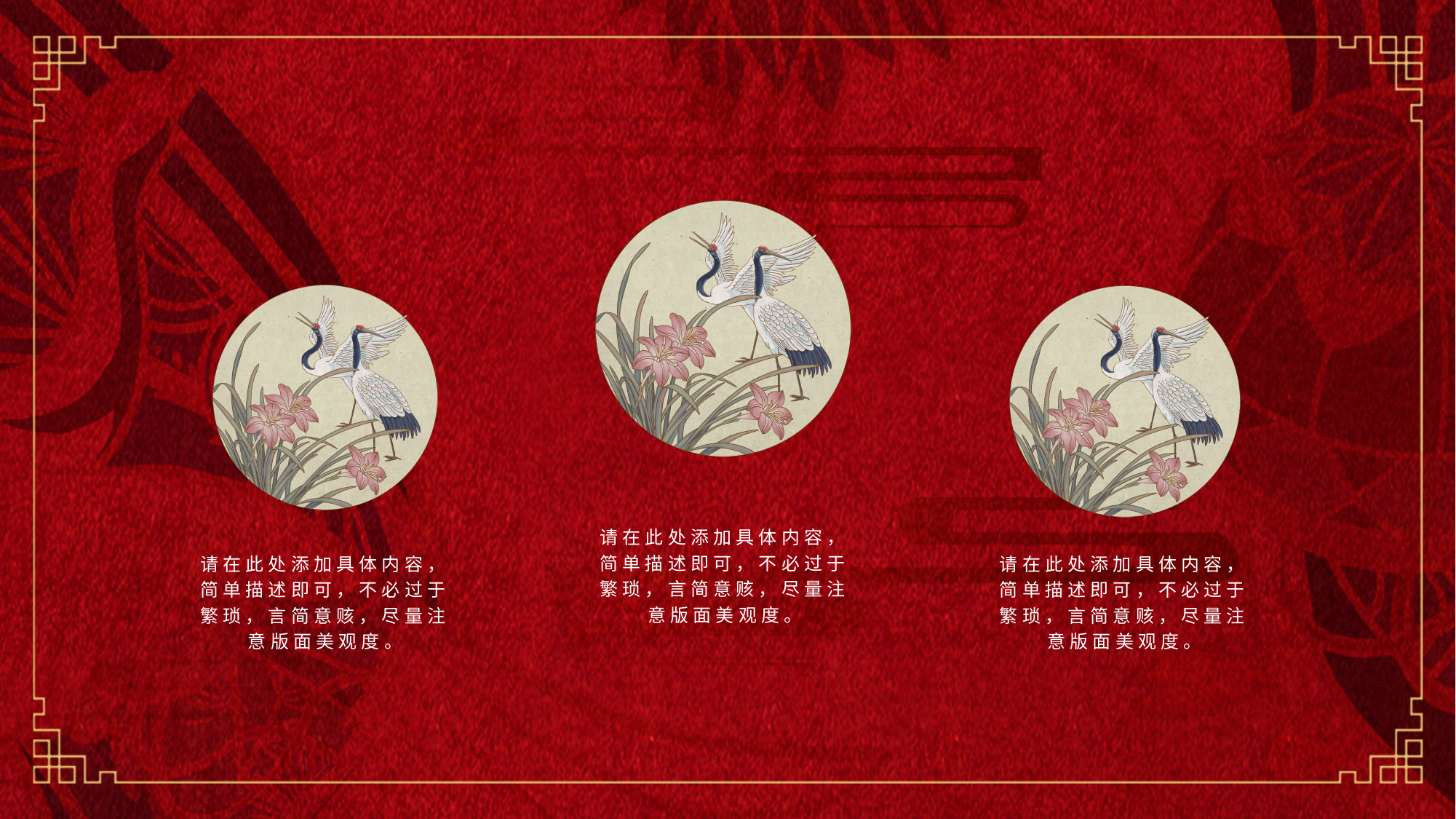

请在此处添加具体内容，简单描述即可，不必过于繁琐，言简意赅，尽量注意版面美观度。
请在此处添加具体内容，简单描述即可，不必过于繁琐，言简意赅，尽量注意版面美观度。
请在此处添加具体内容，简单描述即可，不必过于繁琐，言简意赅，尽量注意版面美观度。